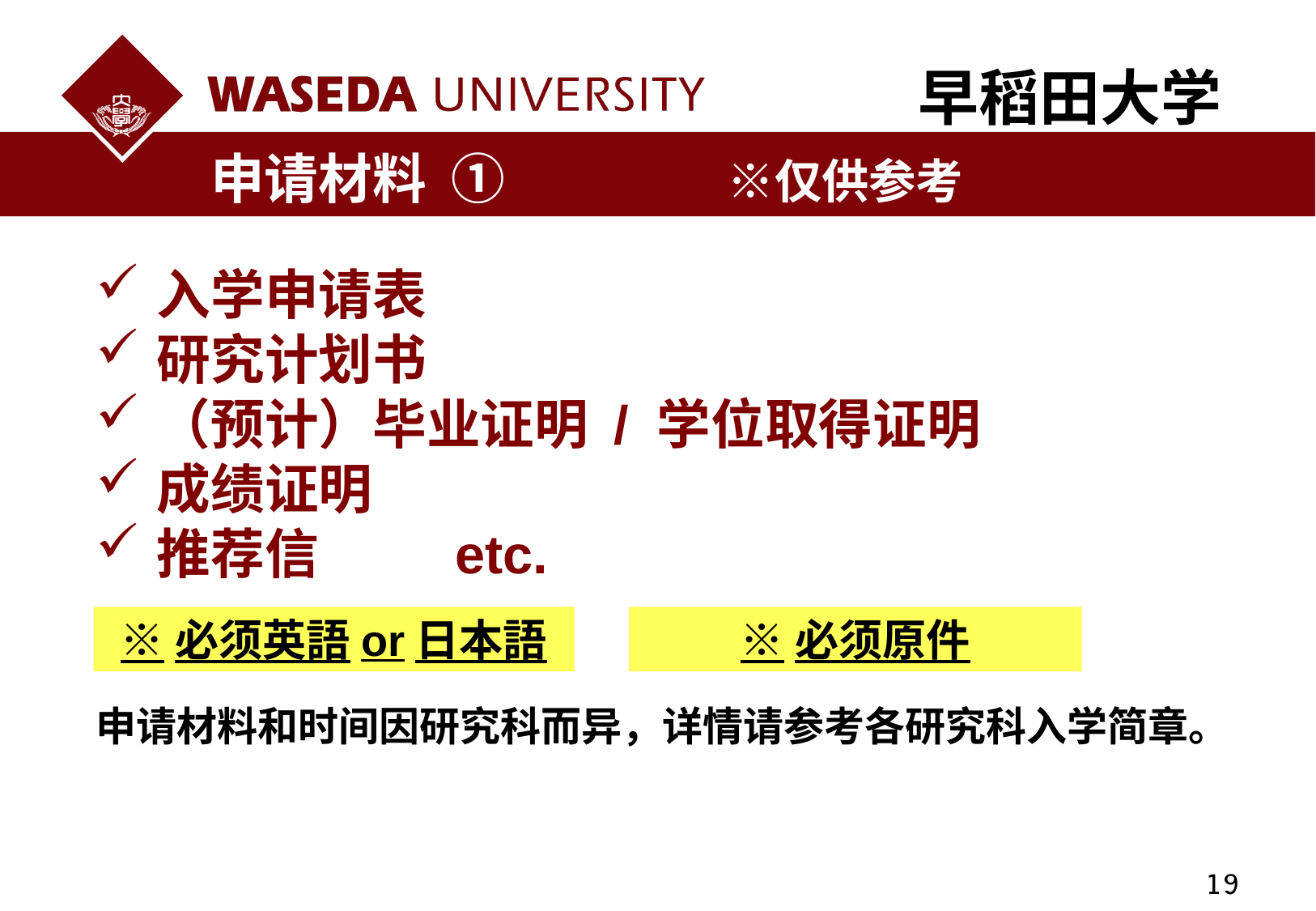

早稻田大学
申请材料  ①                  ※仅供参考
入学申请表
研究计划书
（预计）毕业证明 / 学位取得证明
成绩证明
推荐信          etc.
※必须英語or日本語
※必须原件
申请材料和时间因研究科而异，详情请参考各研究科入学简章。